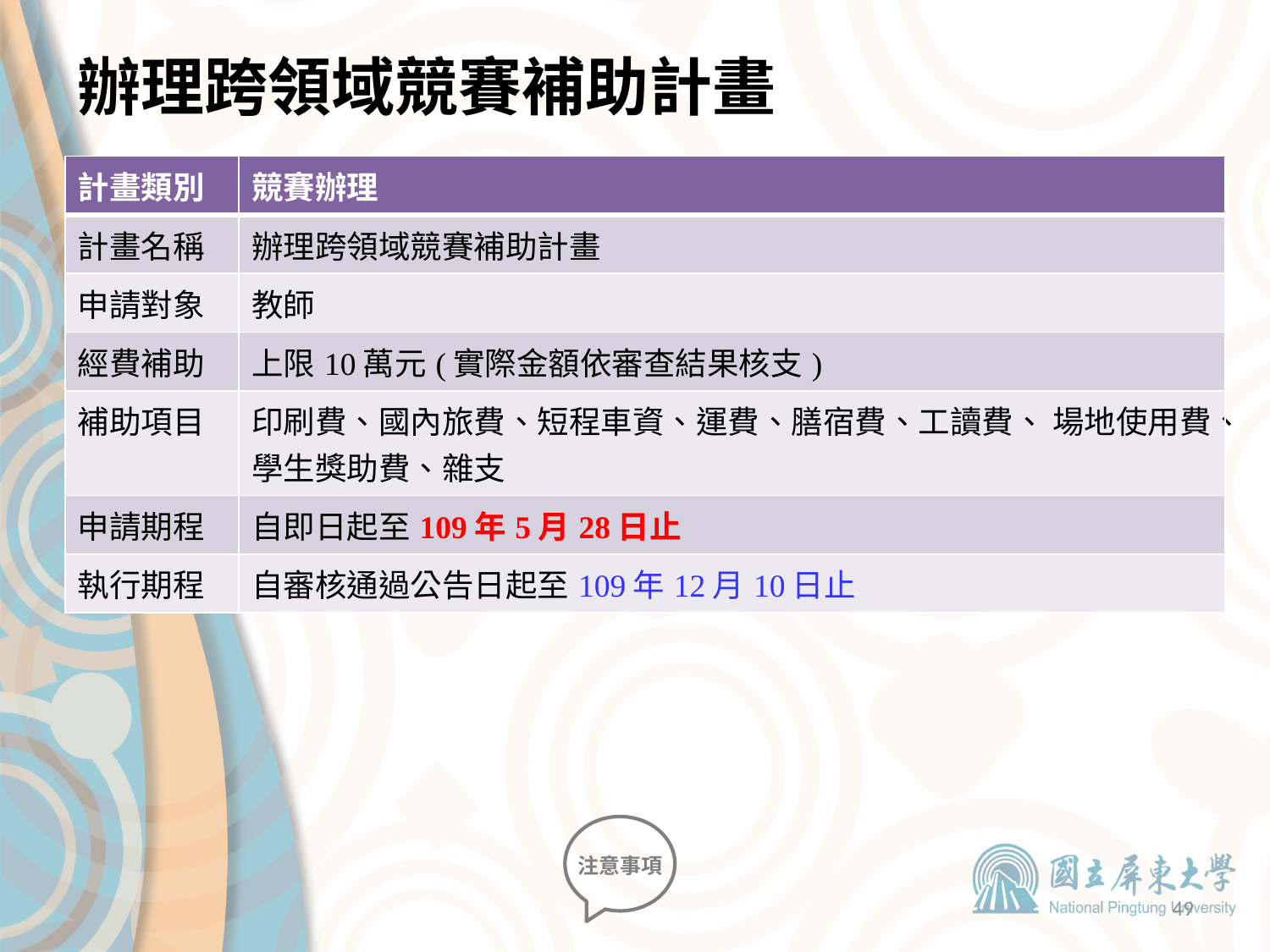

# 辦理跨領域競賽補助計畫
| 計畫類別 | 競賽辦理 |
| --- | --- |
| 計畫名稱 | 辦理跨領域競賽補助計畫 |
| 申請對象 | 教師 |
| 經費補助 | 上限10萬元(實際金額依審查結果核支) |
| 補助項目 | 印刷費、國內旅費、短程車資、運費、膳宿費、工讀費、 場地使用費、學生獎助費、雜支 |
| 申請期程 | 自即日起至109年5月28日止 |
| 執行期程 | 自審核通過公告日起至109年12月10日止 |

注意事項
49